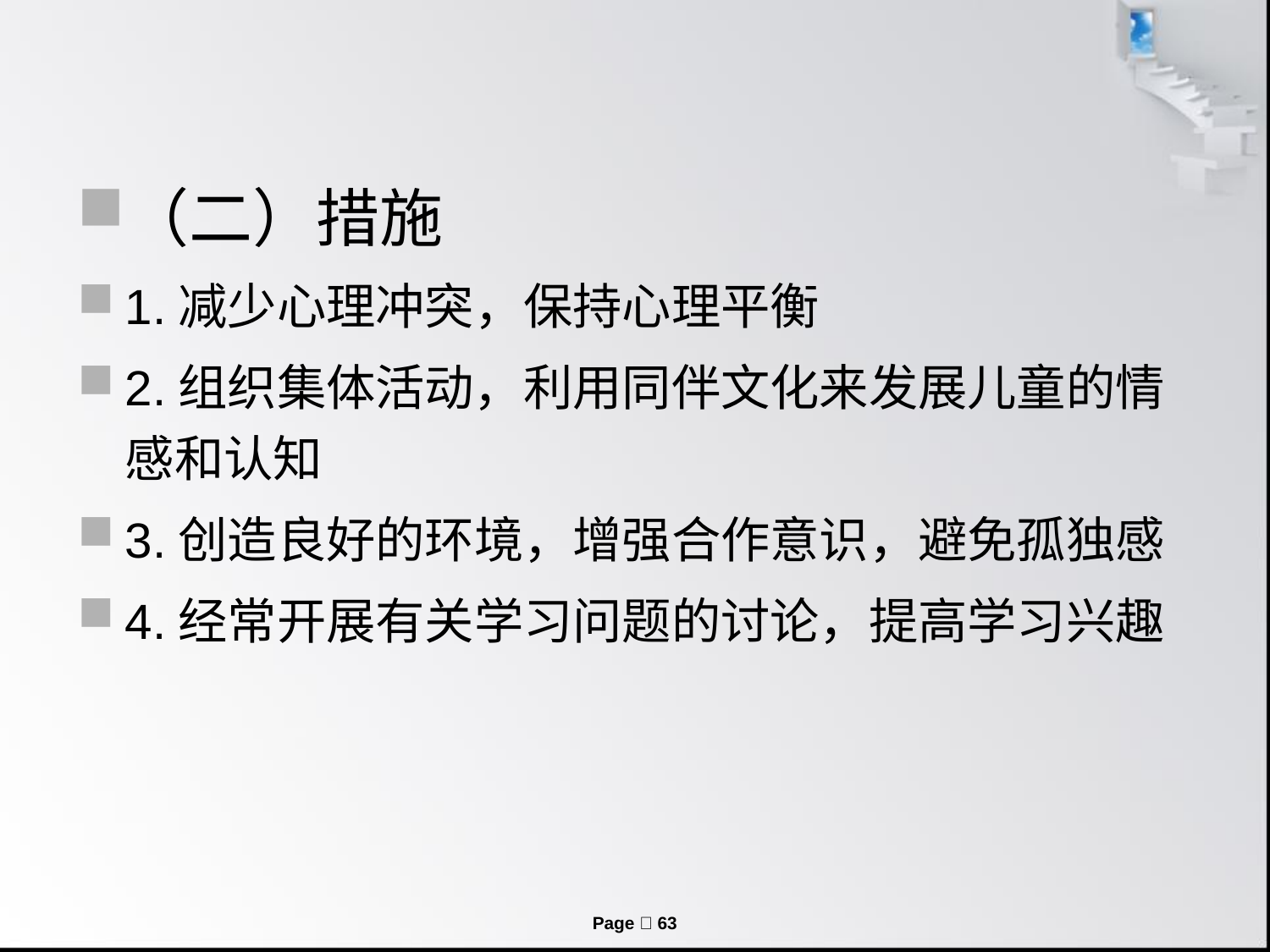

#
（二）措施
1.减少心理冲突，保持心理平衡
2.组织集体活动，利用同伴文化来发展儿童的情感和认知
3.创造良好的环境，增强合作意识，避免孤独感
4.经常开展有关学习问题的讨论，提高学习兴趣